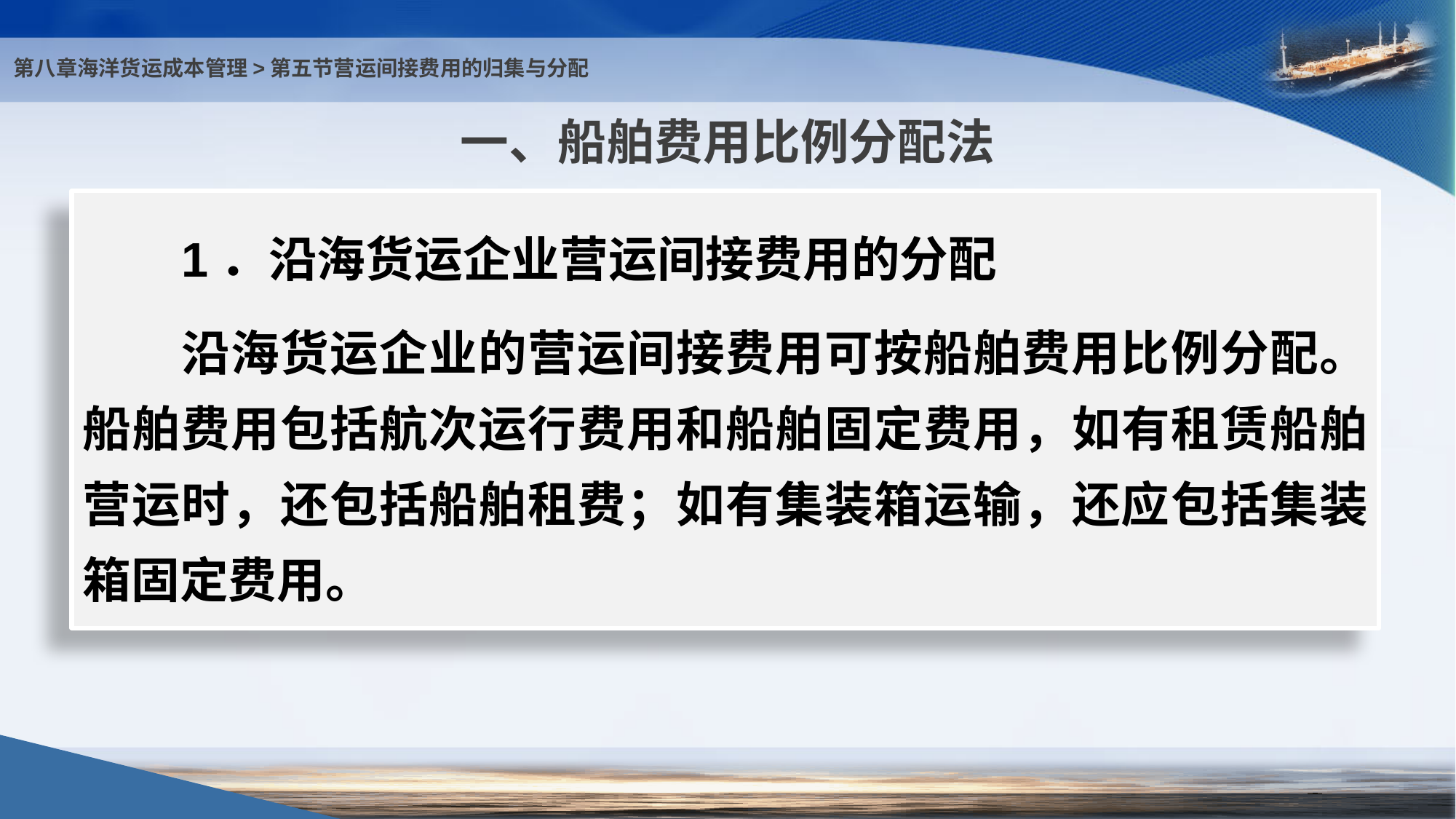

第八章海洋货运成本管理>第五节营运间接费用的归集与分配
# 一、船舶费用比例分配法
1．沿海货运企业营运间接费用的分配
沿海货运企业的营运间接费用可按船舶费用比例分配。船舶费用包括航次运行费用和船舶固定费用，如有租赁船舶营运时，还包括船舶租费；如有集装箱运输，还应包括集装箱固定费用。